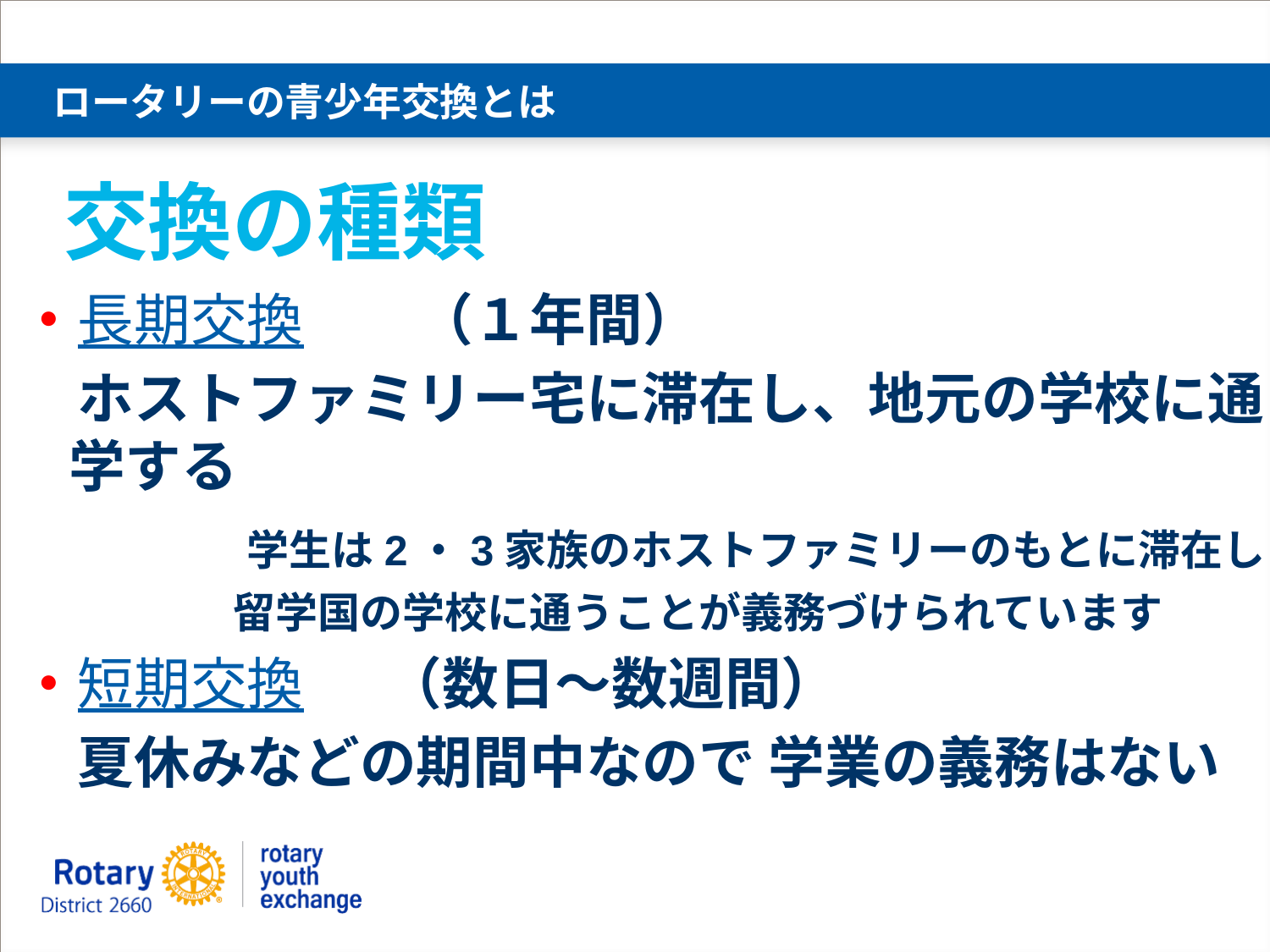

# ロータリーの青少年交換とは
交換の種類
・長期交換　　（１年間）
　ホストファミリー宅に滞在し、地元の学校に通学する
　　　　学生は2・3家族のホストファミリーのもとに滞在し
　　　　　留学国の学校に通うことが義務づけられています
・短期交換　  （数日～数週間）
　夏休みなどの期間中なので 学業の義務はない